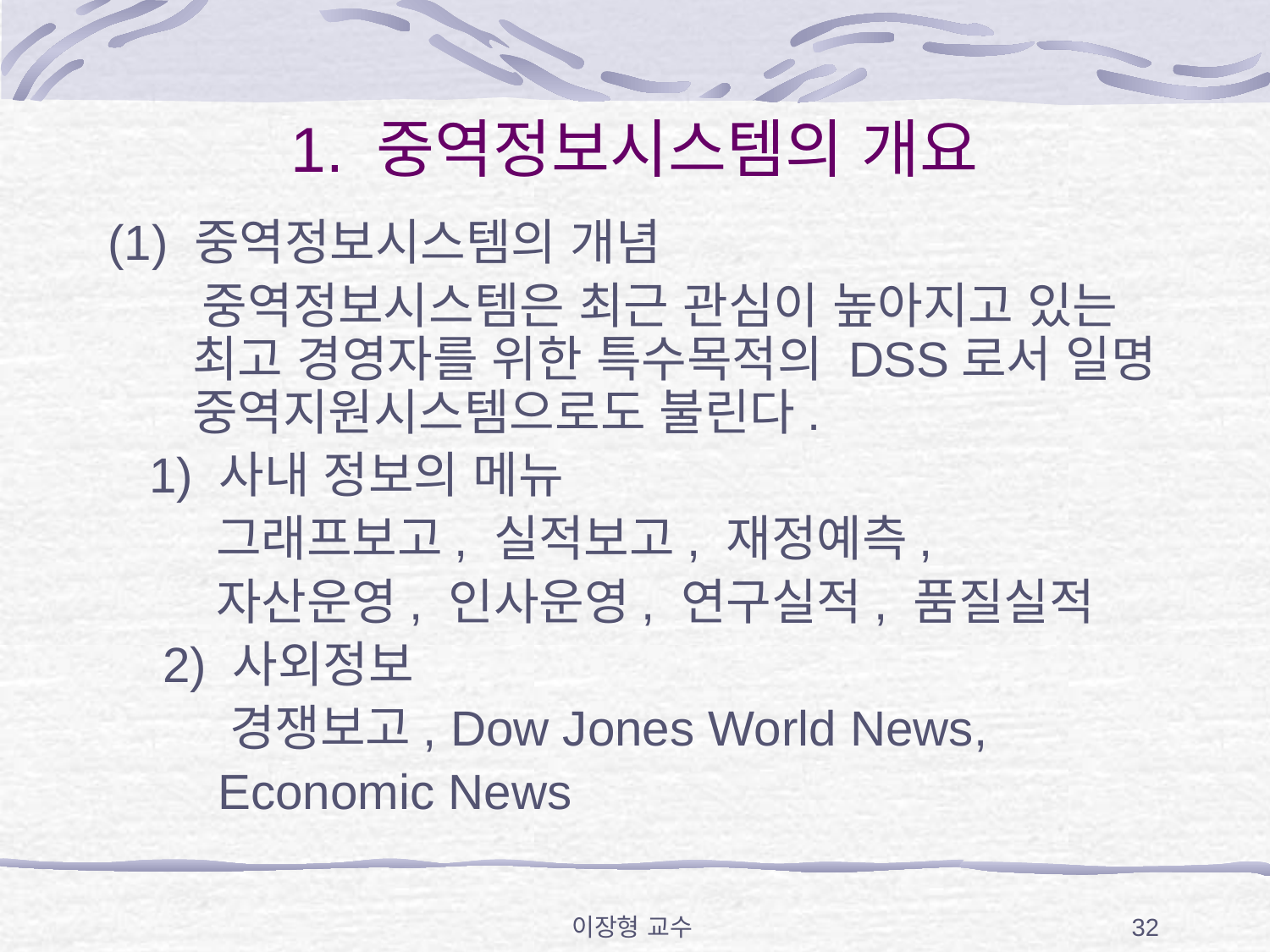

# 1. 중역정보시스템의 개요
(1) 중역정보시스템의 개념
      중역정보시스템은 최근 관심이 높아지고 있는 최고 경영자를 위한 특수목적의 DSS로서 일명 중역지원시스템으로도 불린다.
   1) 사내 정보의 메뉴
       그래프보고, 실적보고, 재정예측,
       자산운영, 인사운영, 연구실적, 품질실적
    2) 사외정보
        경쟁보고, Dow Jones World News,
        Economic News
이장형 교수
32